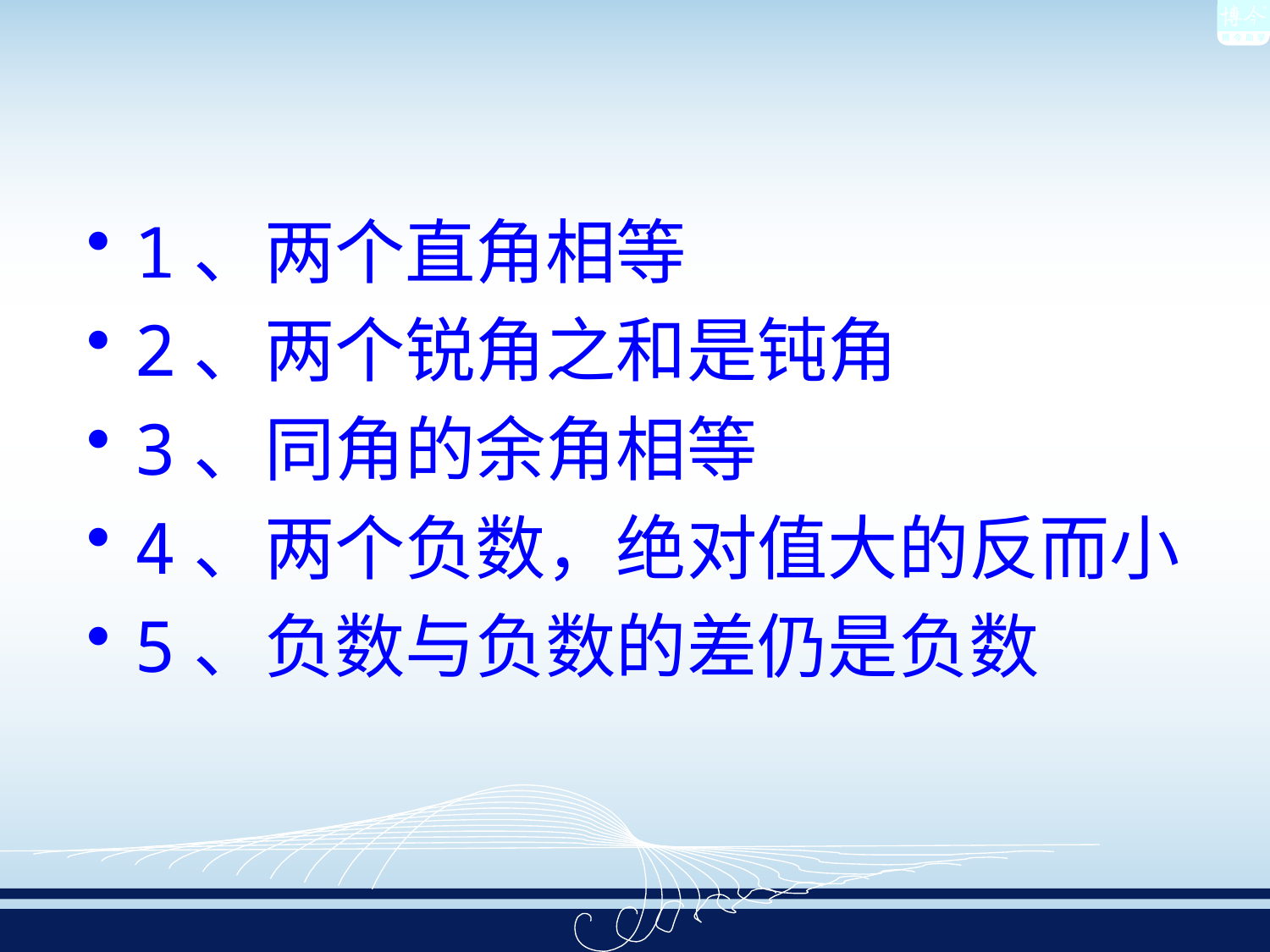

1、两个直角相等
2、两个锐角之和是钝角
3、同角的余角相等
4、两个负数，绝对值大的反而小
5、负数与负数的差仍是负数